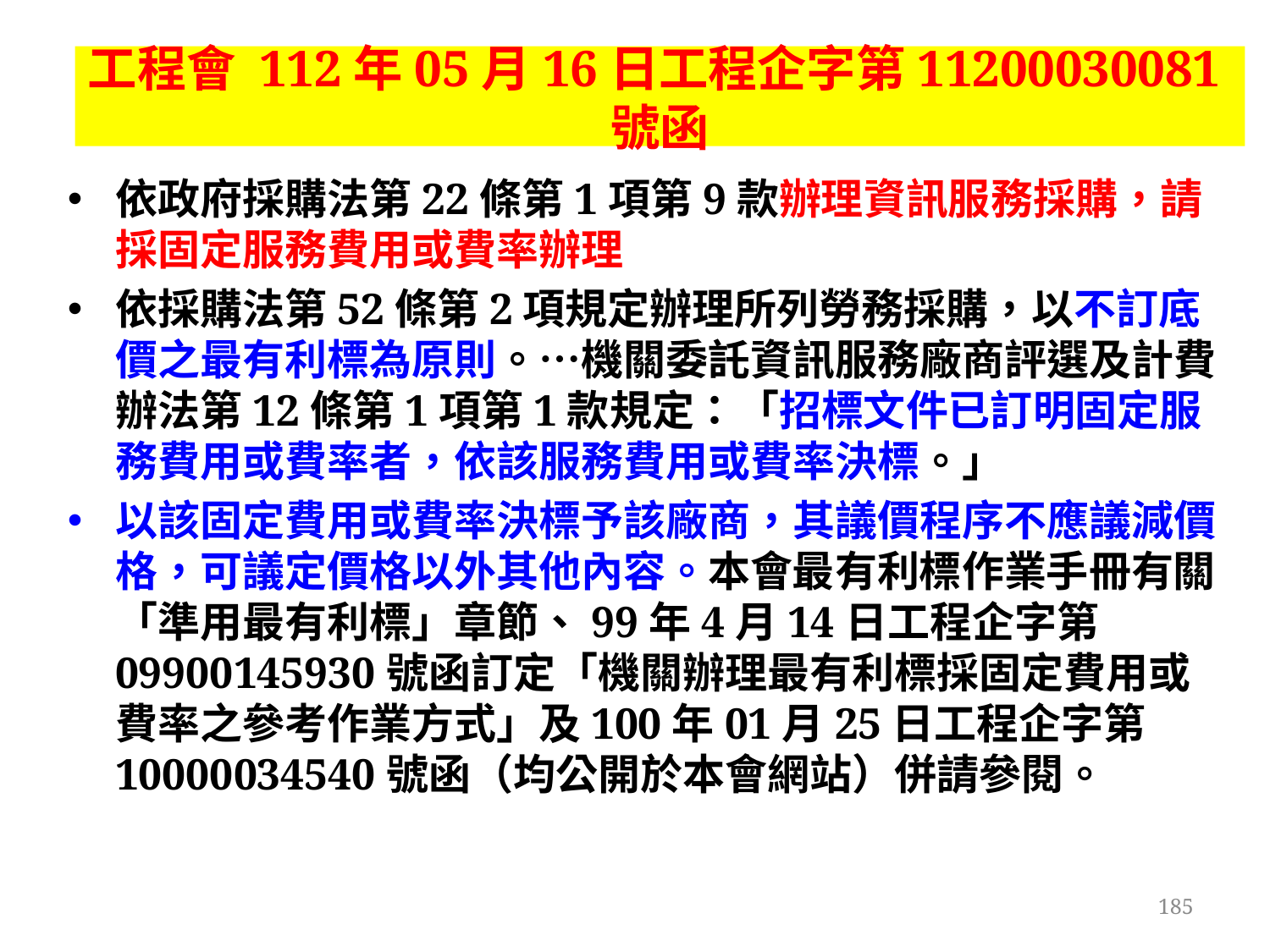

# 工程會 112年05月16日工程企字第11200030081號函
依政府採購法第22條第1項第9款辦理資訊服務採購，請採固定服務費用或費率辦理
依採購法第52條第2項規定辦理所列勞務採購，以不訂底價之最有利標為原則。…機關委託資訊服務廠商評選及計費辦法第12條第1項第1款規定：「招標文件已訂明固定服務費用或費率者，依該服務費用或費率決標。」
以該固定費用或費率決標予該廠商，其議價程序不應議減價格，可議定價格以外其他內容。本會最有利標作業手冊有關「準用最有利標」章節、99年4月14日工程企字第09900145930號函訂定「機關辦理最有利標採固定費用或費率之參考作業方式」及100年01月25日工程企字第10000034540號函（均公開於本會網站）併請參閱。
185